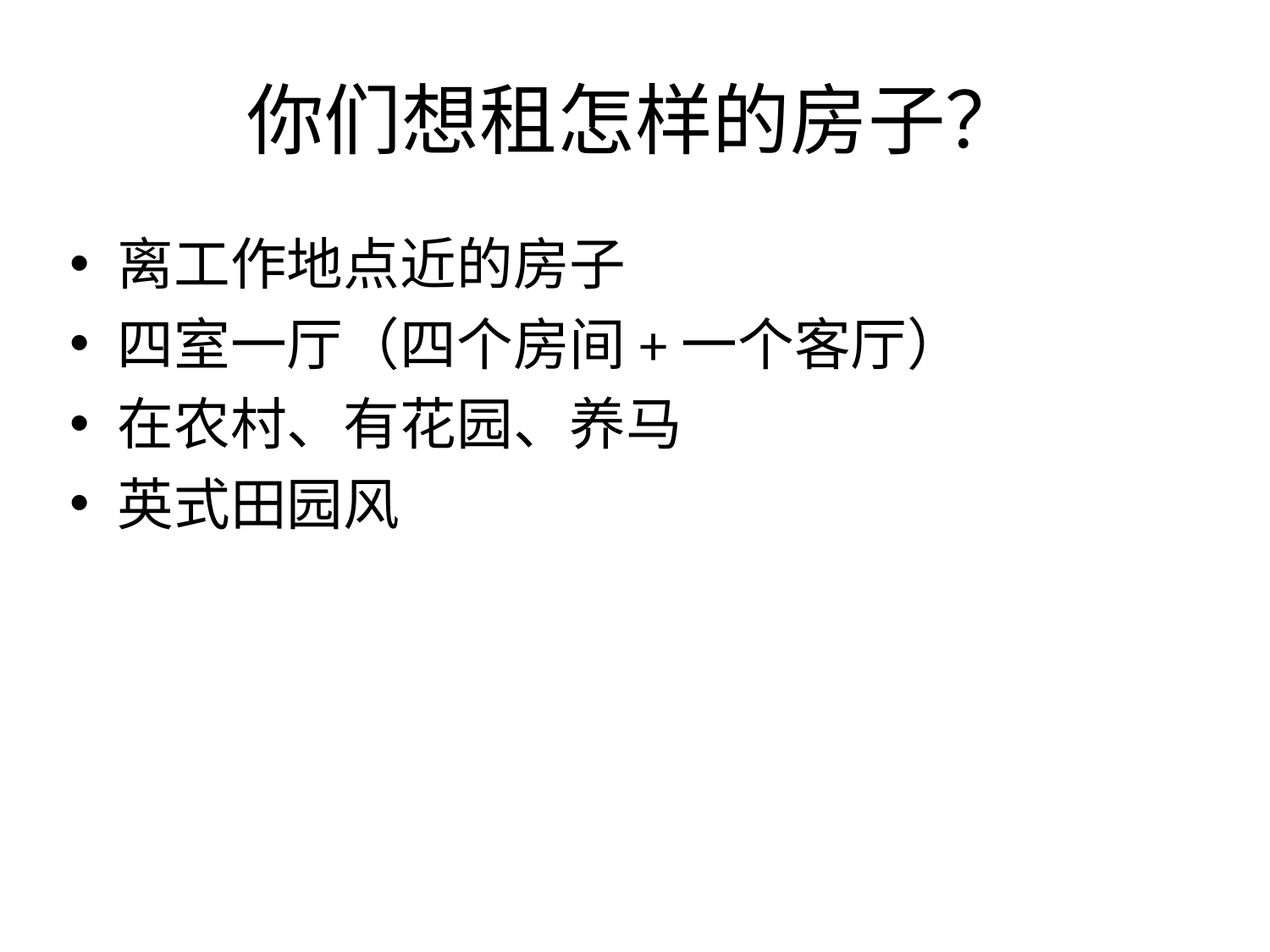

# 你们想租怎样的房子？
离工作地点近的房子
四室一厅（四个房间+一个客厅）
在农村、有花园、养马
英式田园风